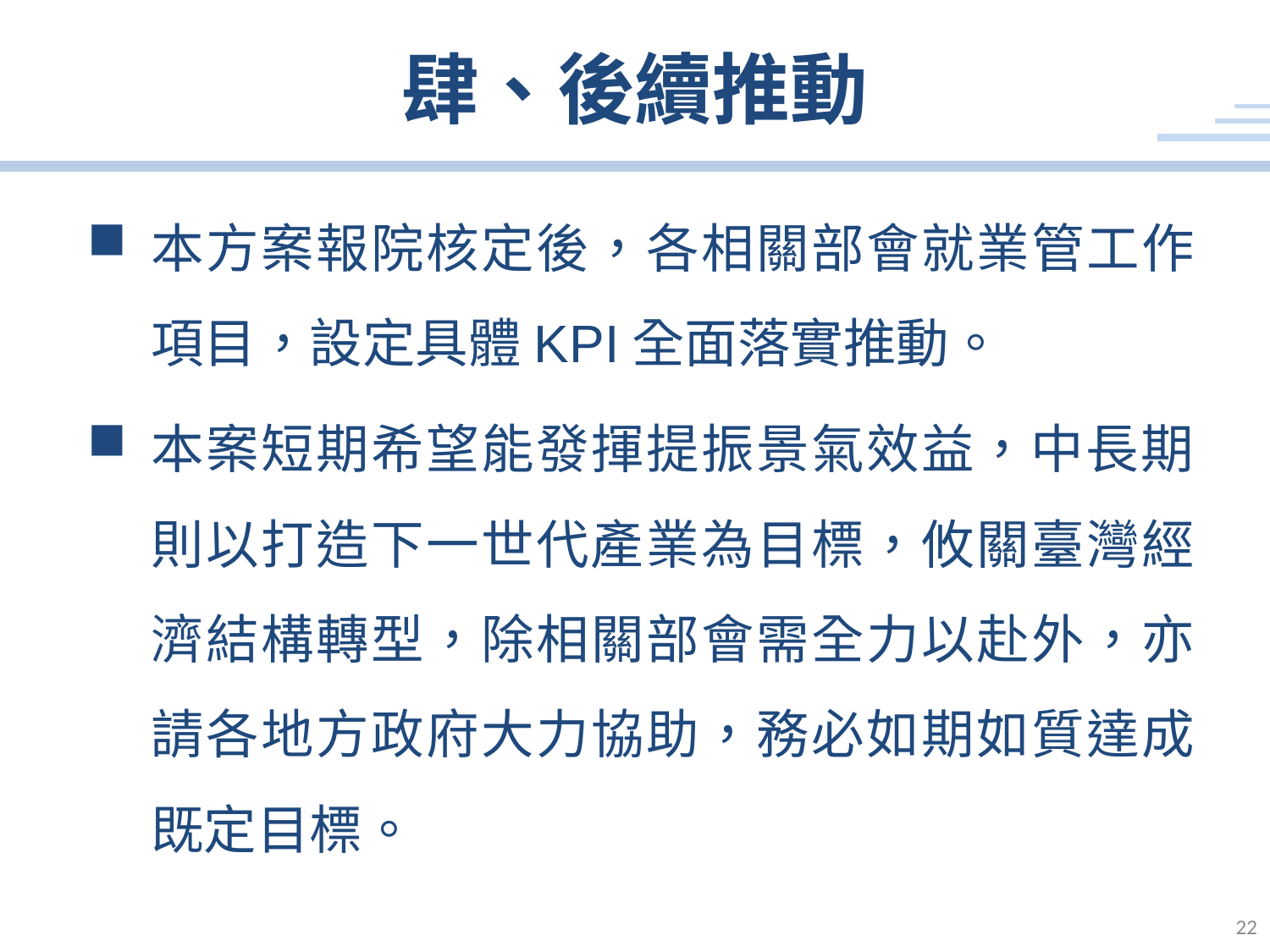

肆、後續推動
本方案報院核定後，各相關部會就業管工作項目，設定具體KPI全面落實推動。
本案短期希望能發揮提振景氣效益，中長期則以打造下一世代產業為目標，攸關臺灣經濟結構轉型，除相關部會需全力以赴外，亦請各地方政府大力協助，務必如期如質達成既定目標。
22